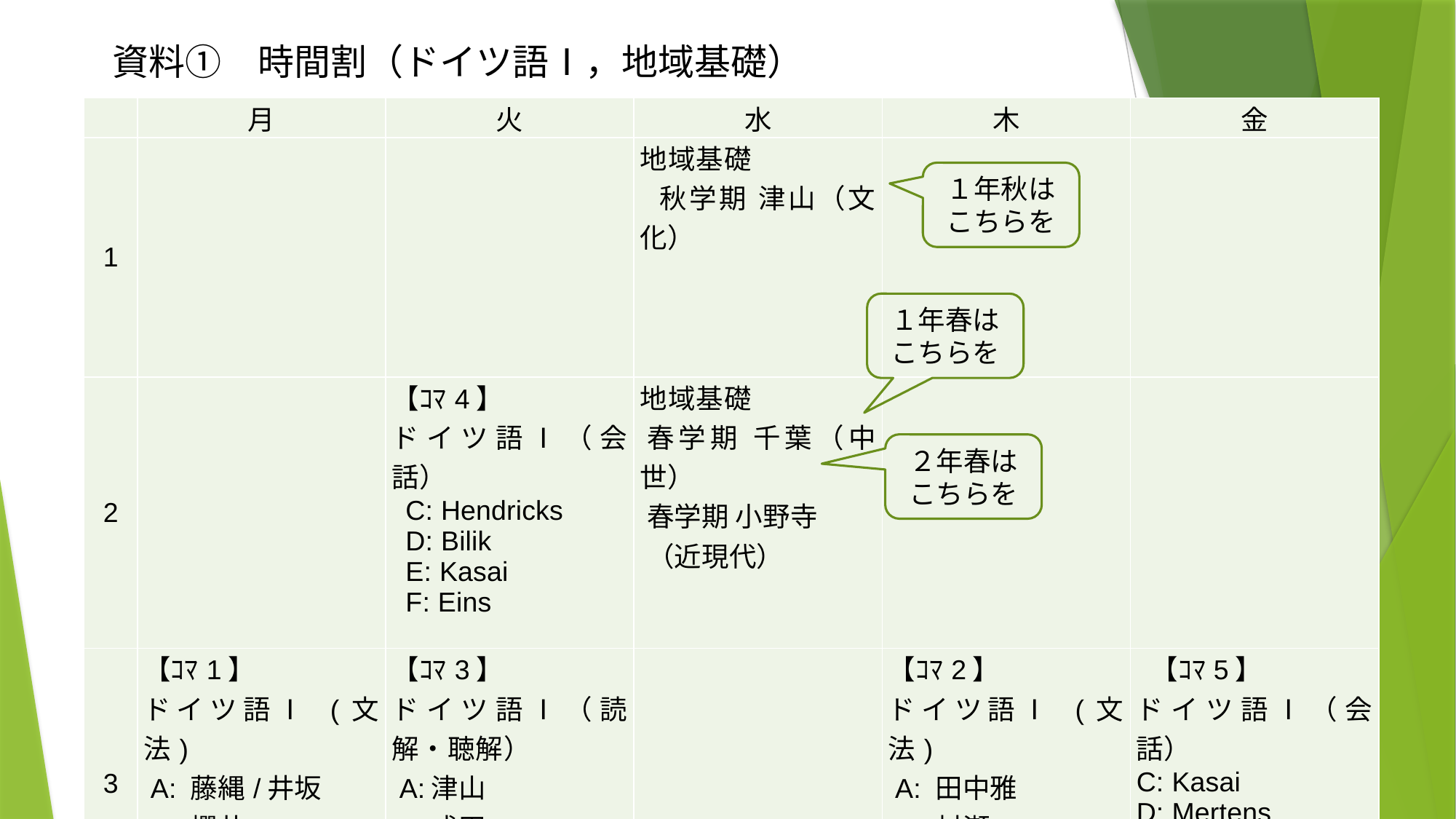

資料①　時間割（ドイツ語Ⅰ，地域基礎）
|  | 月 | 火 | 水 | 木 | 金 |
| --- | --- | --- | --- | --- | --- |
| 1 |  |  | 地域基礎 秋学期 津山（文化） |  |  |
| 2 |  | 【ｺﾏ4】 ドイツ語Ⅰ（会話） C: Hendricks D: Bilik E: Kasai F: Eins | 地域基礎 春学期 千葉（中世） 春学期 小野寺 （近現代） |  |  |
| 3 | 【ｺﾏ1】 ドイツ語Ⅰ (文法) A: 藤縄/井坂 B: 櫻井 | 【ｺﾏ3】 ドイツ語Ⅰ（読解・聴解） A:津山 B:成田 |  | 【ｺﾏ2】 ドイツ語Ⅰ (文法) A: 田中雅 B: 村瀬 | 【ｺﾏ5】 ドイツ語Ⅰ（会話） C: Kasai D: Mertens E: Hendricks F: Bilik |
１年秋はこちらを
１年春はこちらを
２年春はこちらを